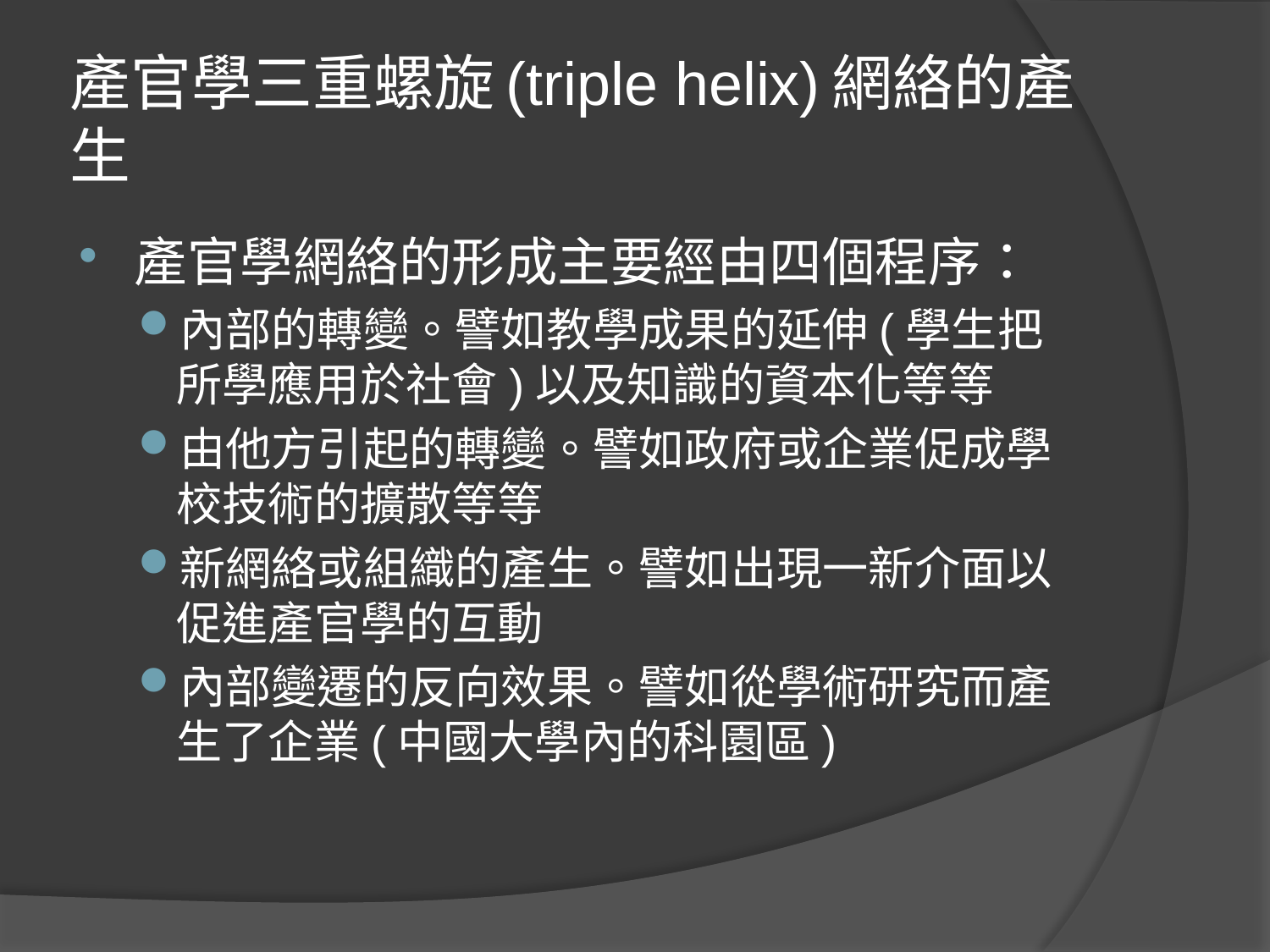

# 產官學三重螺旋(triple helix)網絡的產生
產官學網絡的形成主要經由四個程序：
內部的轉變。譬如教學成果的延伸(學生把所學應用於社會)以及知識的資本化等等
由他方引起的轉變。譬如政府或企業促成學校技術的擴散等等
新網絡或組織的產生。譬如出現一新介面以促進產官學的互動
內部變遷的反向效果。譬如從學術研究而產生了企業(中國大學內的科園區)